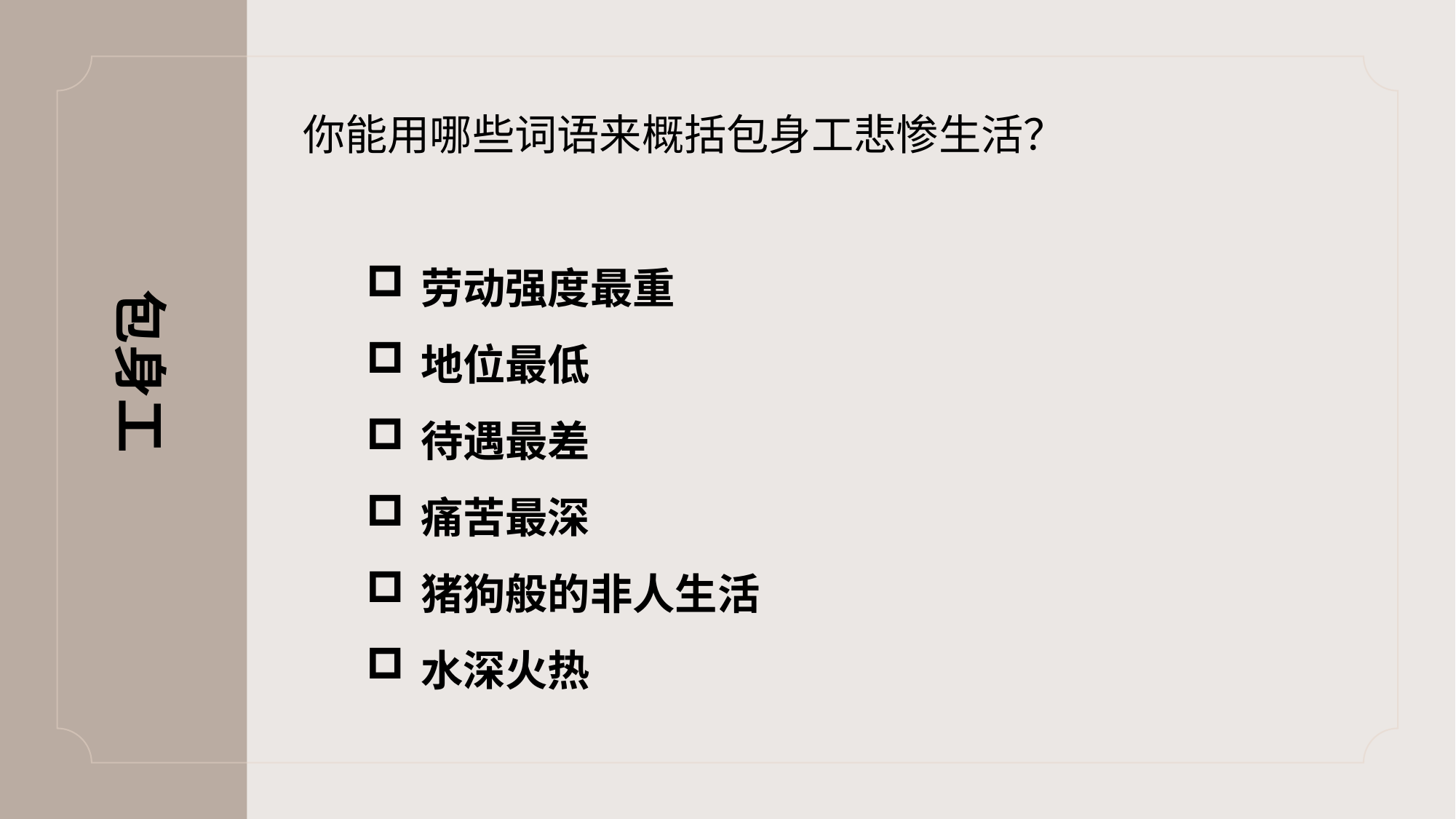

你能用哪些词语来概括包身工悲惨生活？
劳动强度最重
地位最低
待遇最差
痛苦最深
猪狗般的非人生活
水深火热
包身工